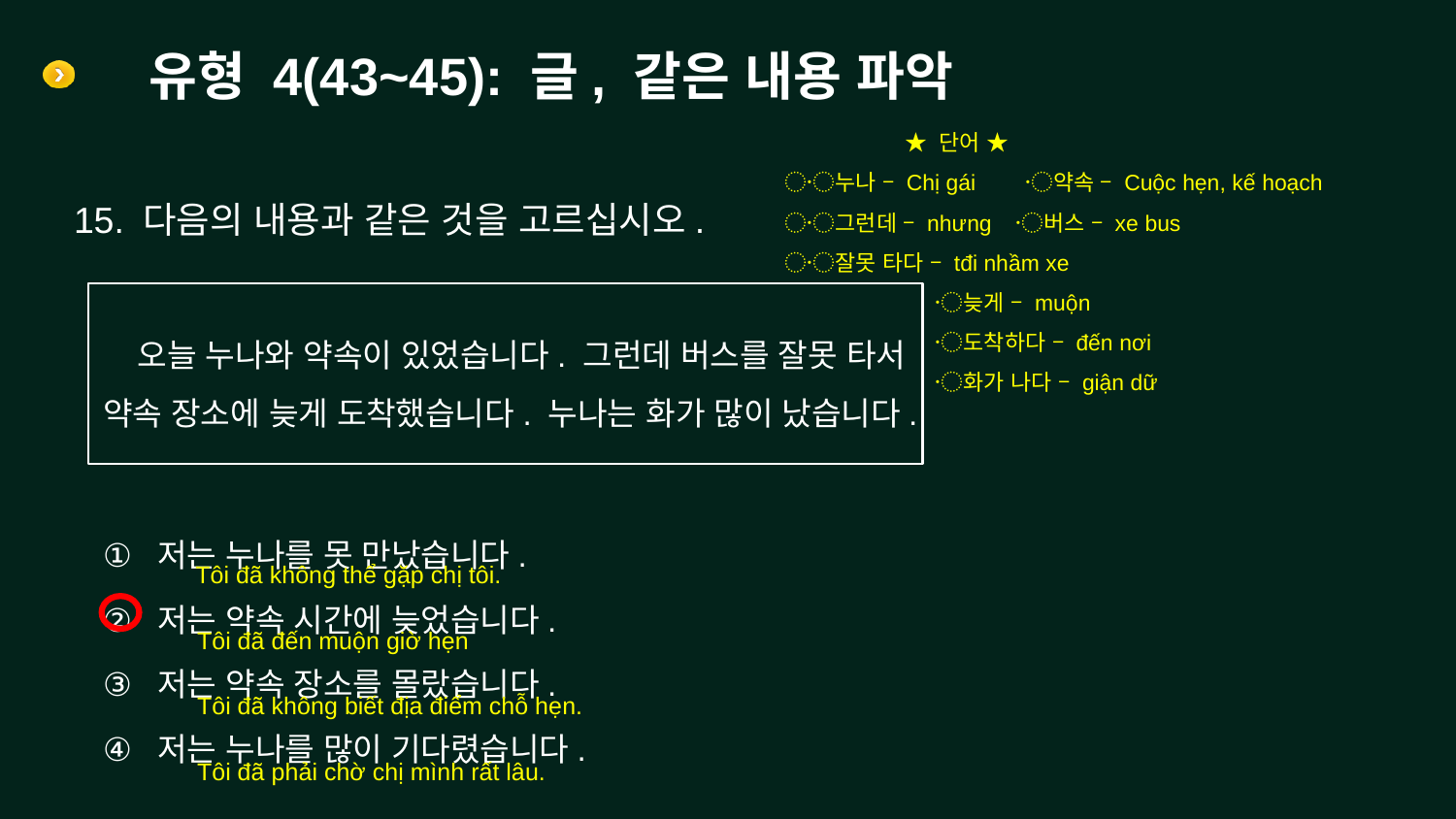

# 유형 4(43~45): 글, 같은 내용 파악
                   ★ 단어 ★
〮누나 – Chị gái       〮약속 – Cuộc hẹn, kế hoạch
〮그런데 – nhưng   〮버스 – xe bus
〮잘못 타다 – tđi nhầm xe
                       〮늦게 – muộn
                       〮도착하다 – đến nơi
                       〮화가 나다 – giận dữ
15. 다음의 내용과 같은 것을 고르십시오.
   오늘 누나와 약속이 있었습니다. 그런데 버스를 잘못 타서 약속 장소에 늦게 도착했습니다. 누나는 화가 많이 났습니다.
저는 누나를 못 만났습니다.
저는 약속 시간에 늦었습니다.
저는 약속 장소를 몰랐습니다.
저는 누나를 많이 기다렸습니다.
Tôi đã không thể gặp chị tôi.

Tôi đã đến muộn giờ hẹn
Tôi đã không biết địa điểm chỗ hẹn.
Tôi đã phải chờ chị mình rất lâu.